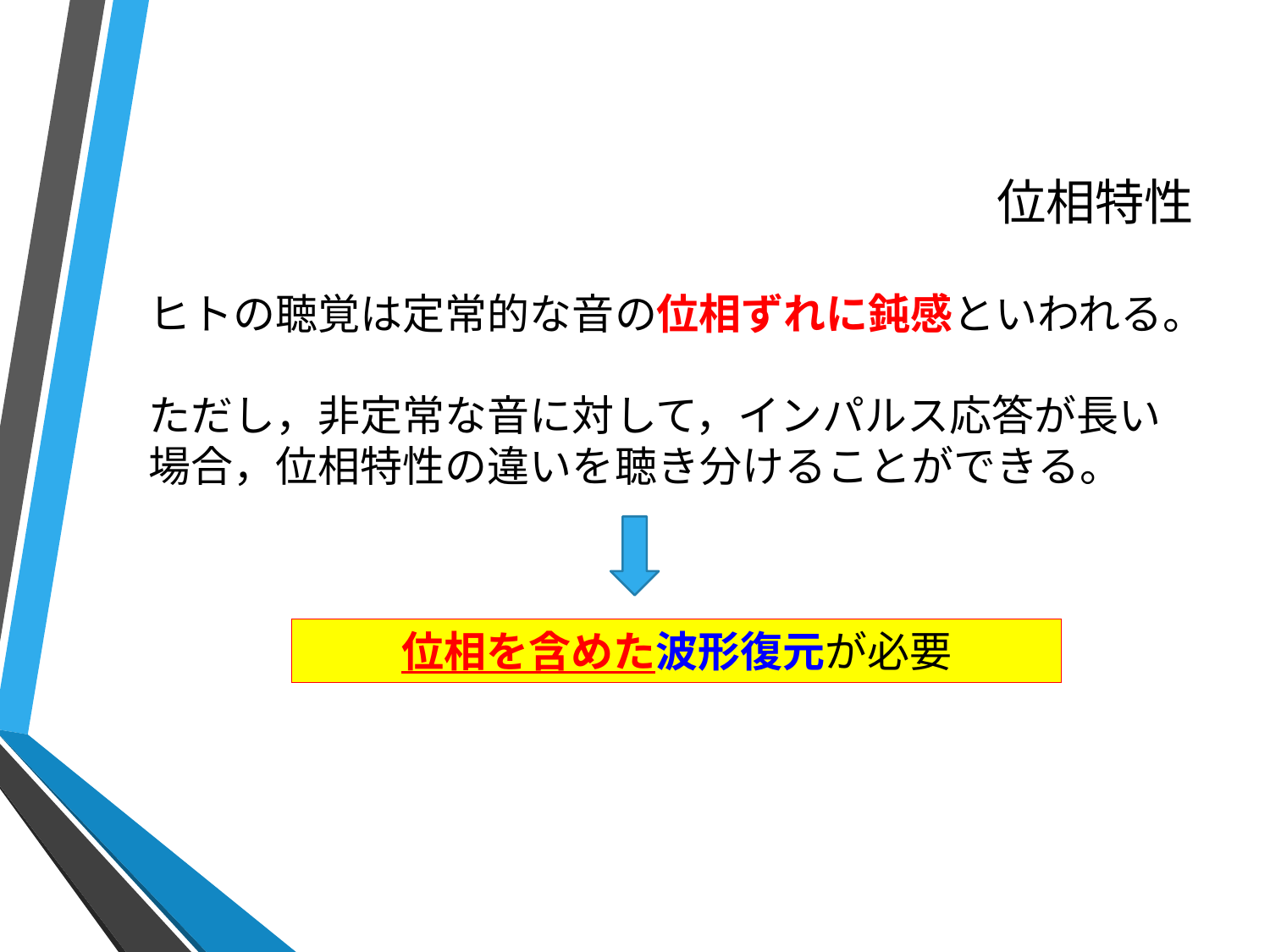

# 位相特性
ヒトの聴覚は定常的な音の位相ずれに鈍感といわれる。

ただし，非定常な音に対して，インパルス応答が長い場合，位相特性の違いを聴き分けることができる。

位相を含めた波形復元が必要